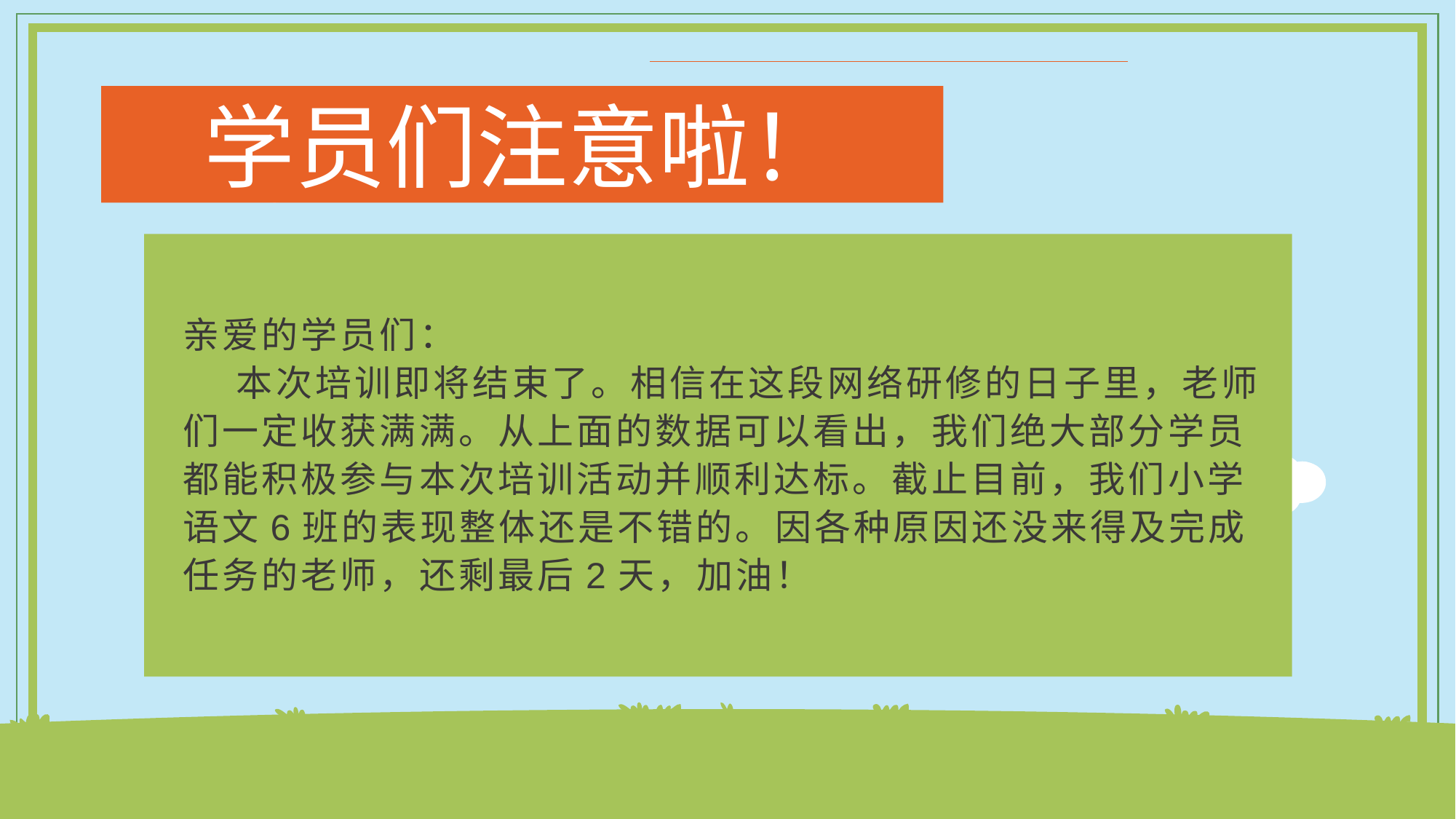

学员们注意啦！

亲爱的学员们：
    本次培训即将结束了。相信在这段网络研修的日子里，老师们一定收获满满。从上面的数据可以看出，我们绝大部分学员都能积极参与本次培训活动并顺利达标。截止目前，我们小学语文6班的表现整体还是不错的。因各种原因还没来得及完成任务的老师，还剩最后2天，加油！